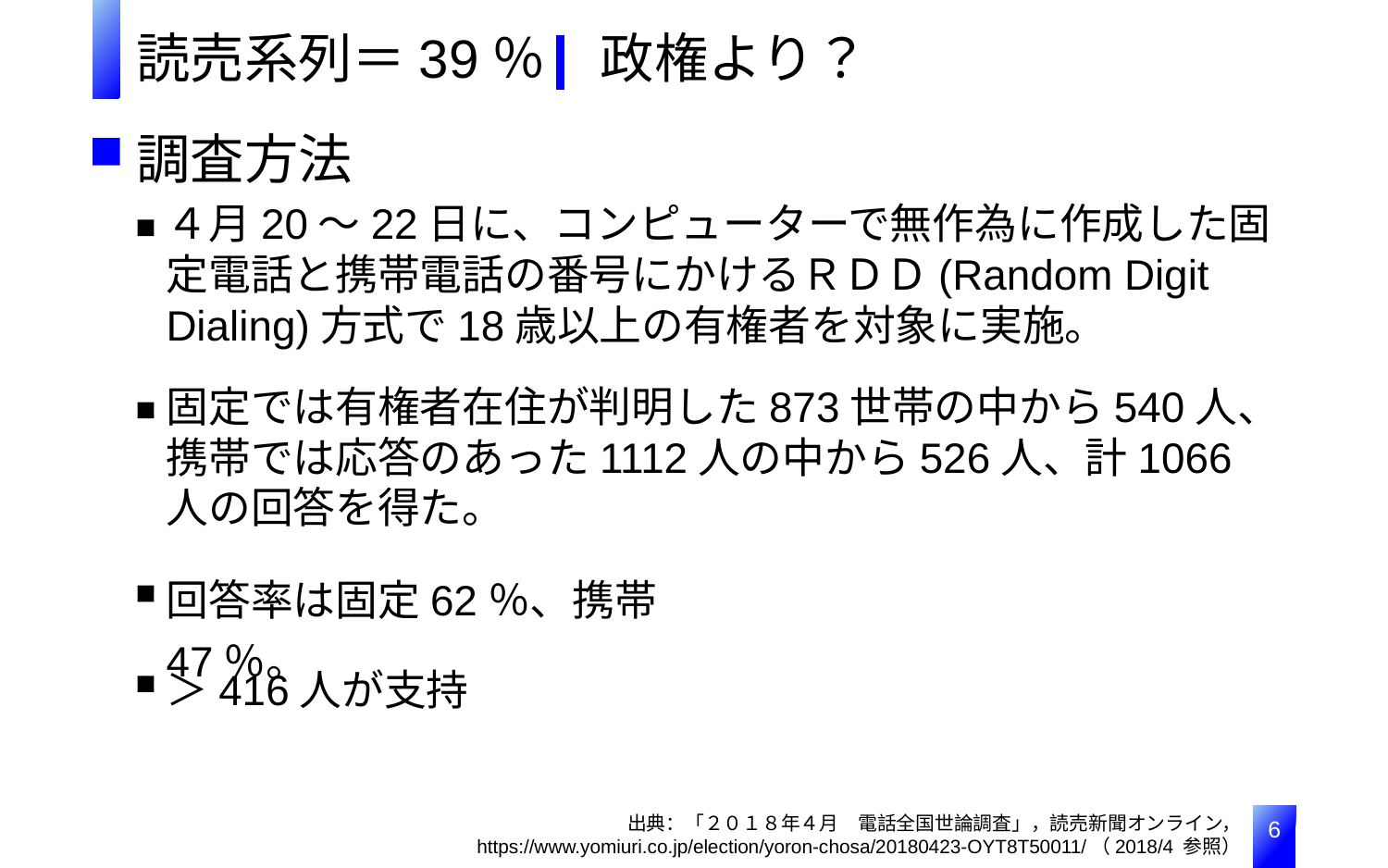

読売系列＝39％
政権より？
調査方法

４月20～22日に、コンピューターで無作為に作成した固定電話と携帯電話の番号にかけるＲＤＤ(Random Digit Dialing)方式で18歳以上の有権者を対象に実施。

固定では有権者在住が判明した873世帯の中から540人、携帯では応答のあった1112人の中から526人、計1066人の回答を得た。

回答率は固定62％、携帯47％。

＞416人が支持

出典：「２０１８年４月　電話全国世論調査」，読売新聞オンライン，
https://www.yomiuri.co.jp/election/yoron-chosa/20180423-OYT8T50011/（2018/4 参照）